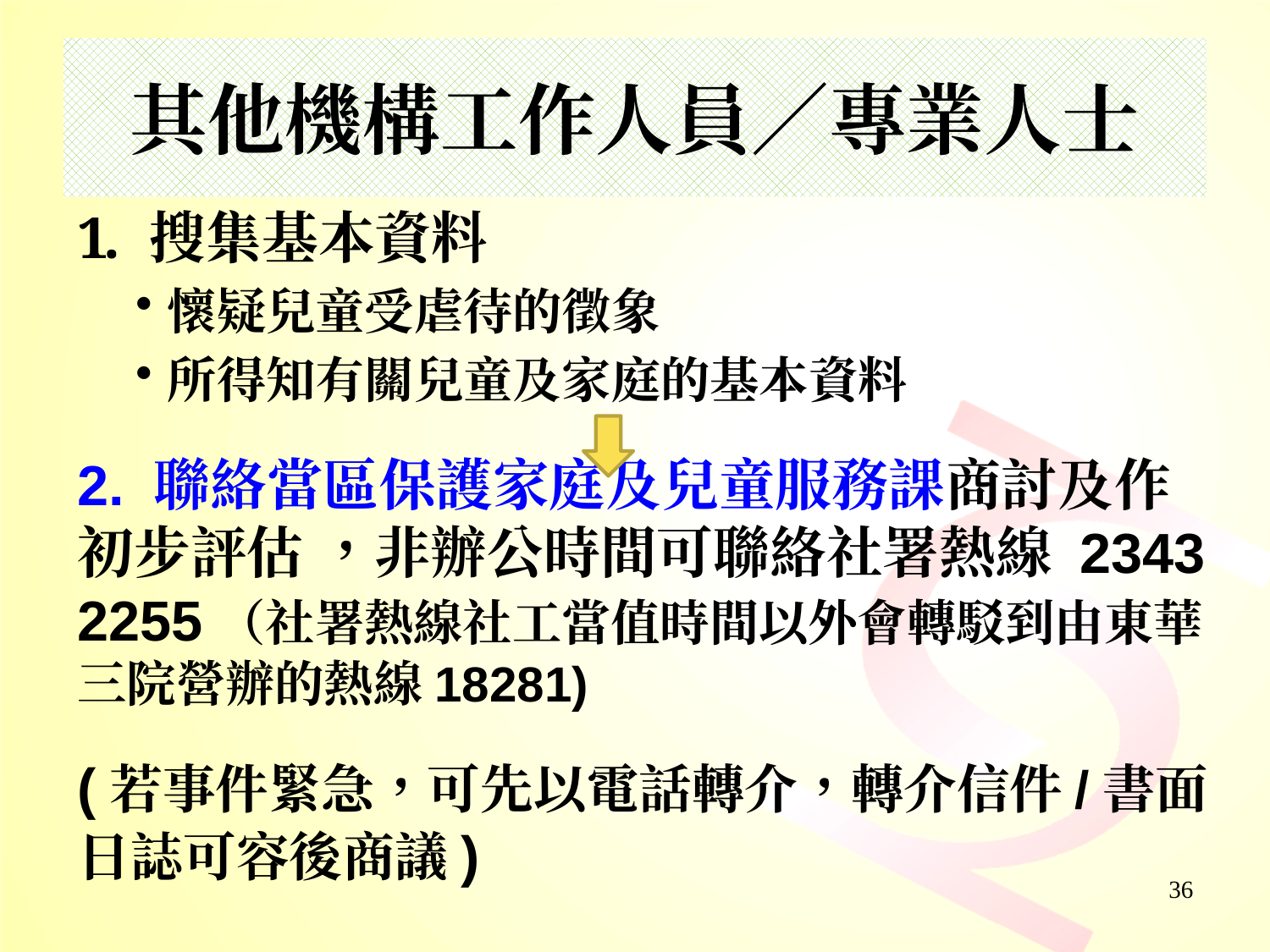

# 其他機構工作人員／專業人士
搜集基本資料
懷疑兒童受虐待的徵象
所得知有關兒童及家庭的基本資料

2. 聯絡當區保護家庭及兒童服務課商討及作初步評估 ，非辦公時間可聯絡社署熱線 2343 2255（社署熱線社工當值時間以外會轉駁到由東華三院營辦的熱線18281)

(若事件緊急，可先以電話轉介，轉介信件/書面日誌可容後商議)

36